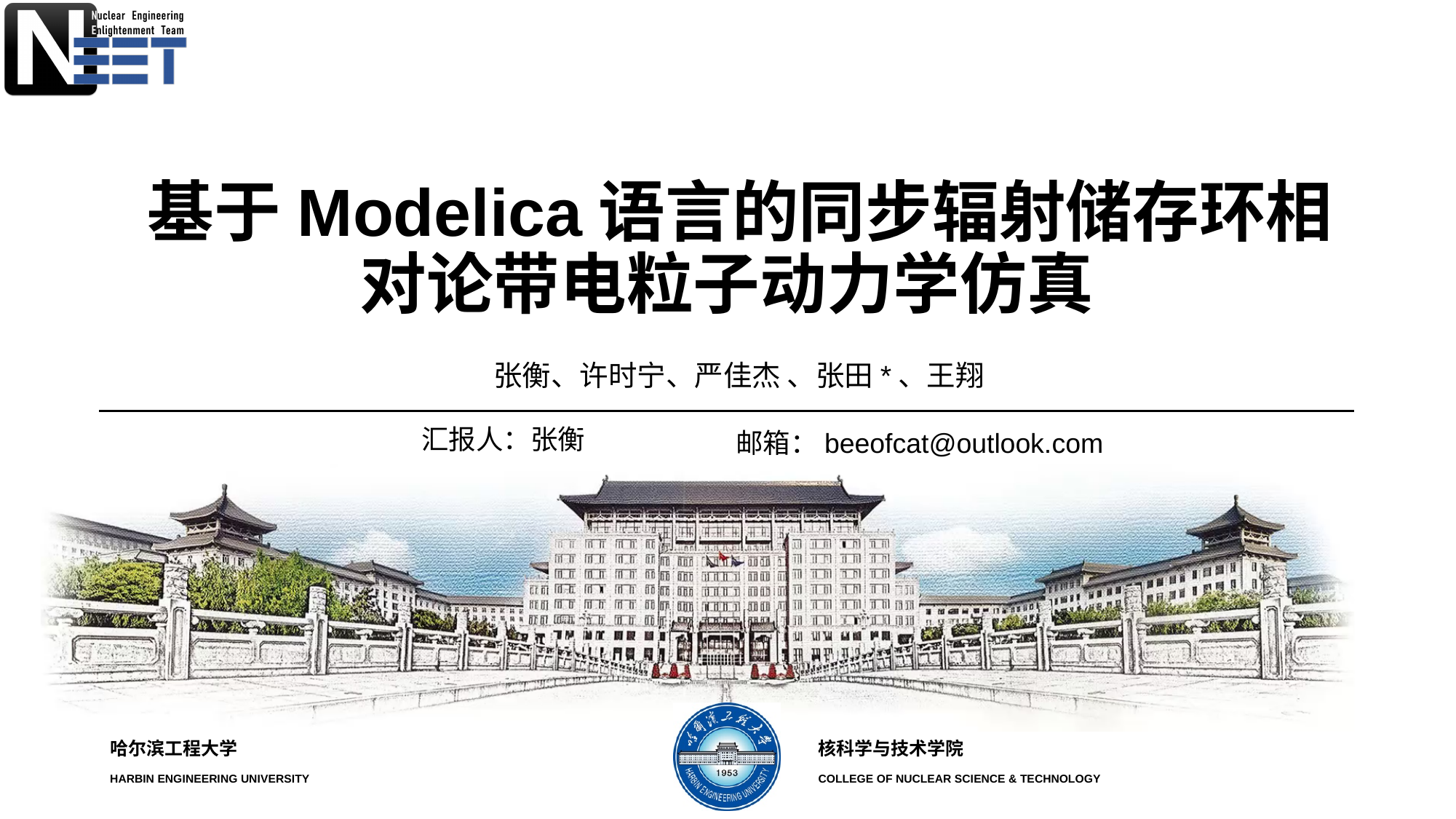

# 基于modelica语言的同步辐射储存环相对论带电粒子动力学仿真
张衡、许时宁、严佳杰 、张田*、王翔
汇报人：张衡

邮箱：beeofcat@outlook.com